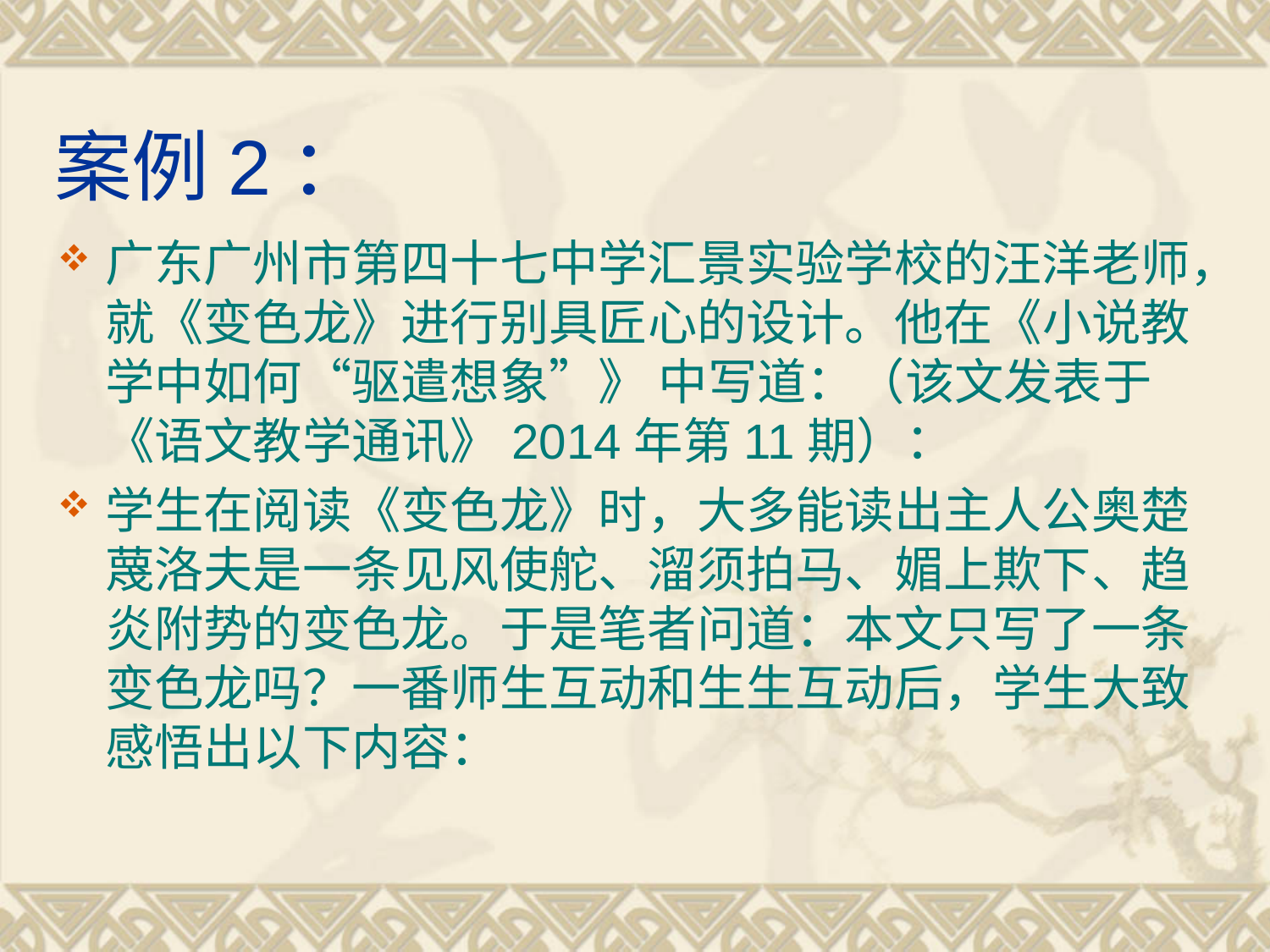

# 案例2：
广东广州市第四十七中学汇景实验学校的汪洋老师，就《变色龙》进行别具匠心的设计。他在《小说教学中如何“驱遣想象”》 中写道：（该文发表于《语文教学通讯》2014年第11期）：
学生在阅读《变色龙》时，大多能读出主人公奥楚蔑洛夫是一条见风使舵、溜须拍马、媚上欺下、趋炎附势的变色龙。于是笔者问道：本文只写了一条变色龙吗？一番师生互动和生生互动后，学生大致感悟出以下内容：